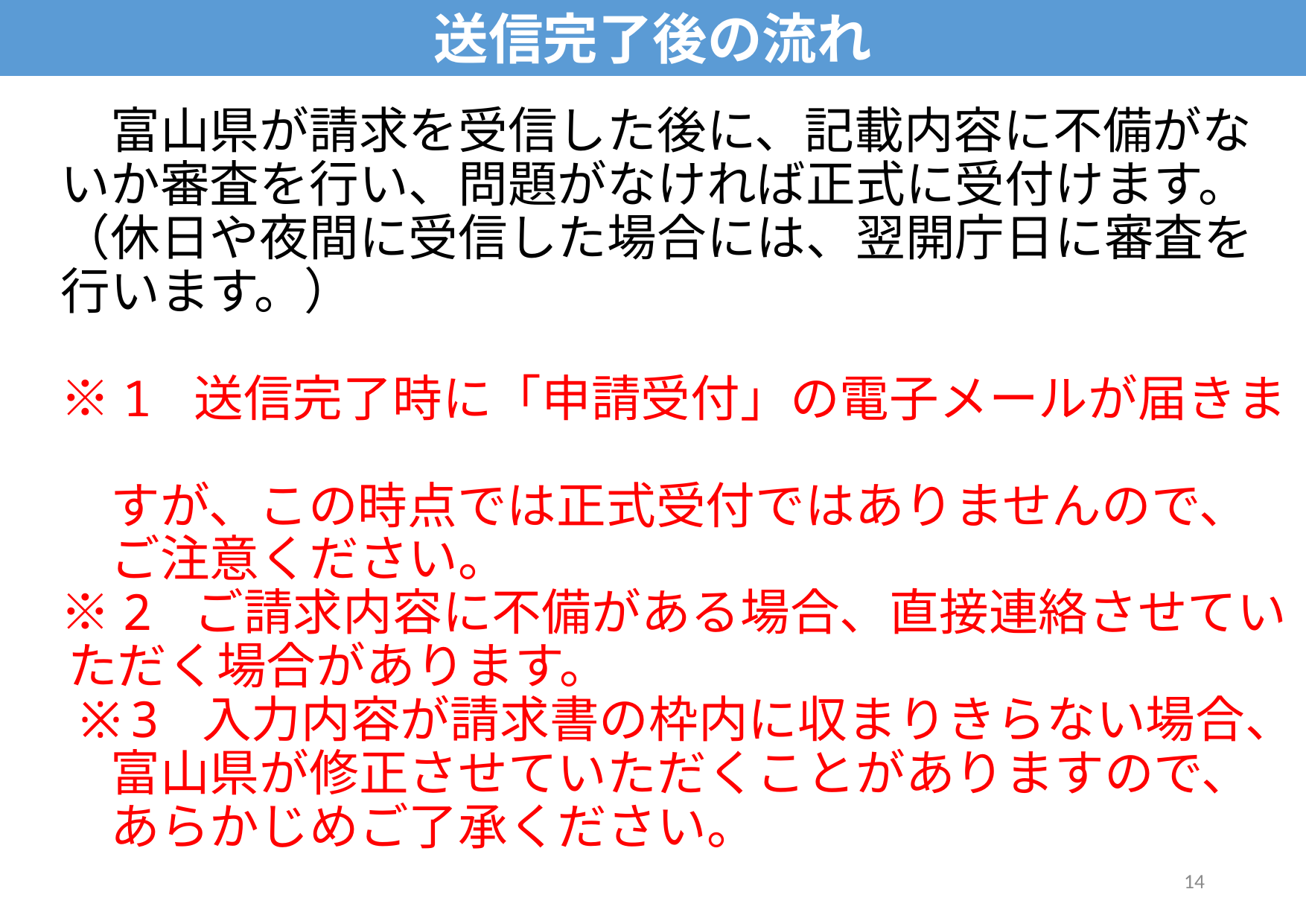

送信完了後の流れ
　　富山県が請求を受信した後に、記載内容に不備がな
　いか審査を行い、問題がなければ正式に受付けます。
　（休日や夜間に受信した場合には、翌開庁日に審査を
　行います。）

　※1 送信完了時に「申請受付」の電子メールが届きま
　　すが、この時点では正式受付ではありませんので、
　　ご注意ください。　　
　※2 ご請求内容に不備がある場合、直接連絡させてい
    ただく場合があります。
  ※3 入力内容が請求書の枠内に収まりきらない場合、
　　富山県が修正させていただくことがありますので、
　　あらかじめご了承ください。
14